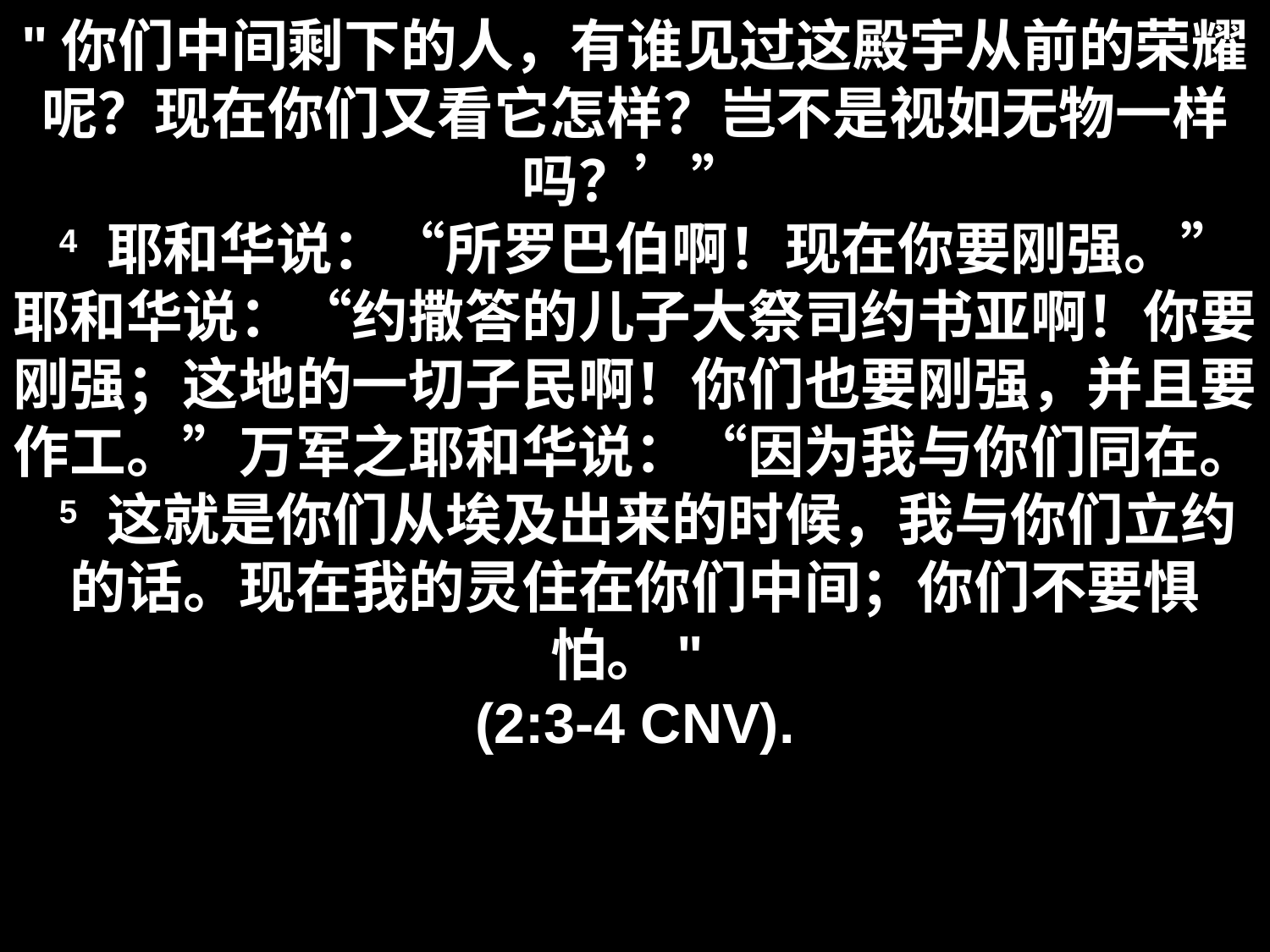

# "你们中间剩下的人，有谁见过这殿宇从前的荣耀呢？现在你们又看它怎样？岂不是视如无物一样吗？’” 4 耶和华说：“所罗巴伯啊！现在你要刚强。”耶和华说：“约撒答的儿子大祭司约书亚啊！你要刚强；这地的一切子民啊！你们也要刚强，并且要作工。”万军之耶和华说：“因为我与你们同在。 5 这就是你们从埃及出来的时候，我与你们立约的话。现在我的灵住在你们中间；你们不要惧怕。" (2:3-4 CNV).